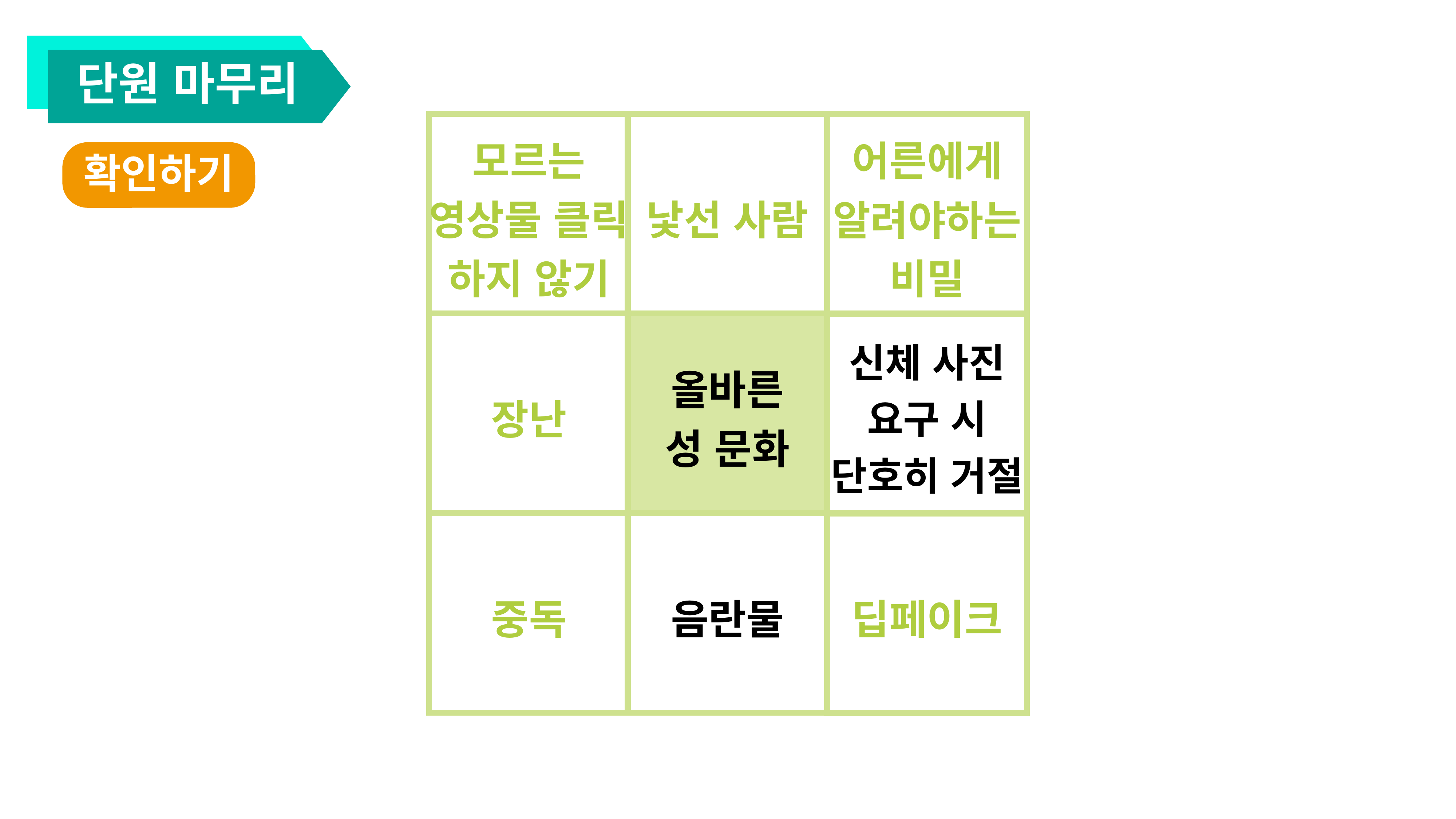

단원 마무리

모르는
영상물 클릭
하지 않기
어른에게
알려야하는
비밀
낯선 사람

신체 사진
요구 시
단호히 거절
올바른
성 문화
장난

중독
음란물
딥페이크

확인하기